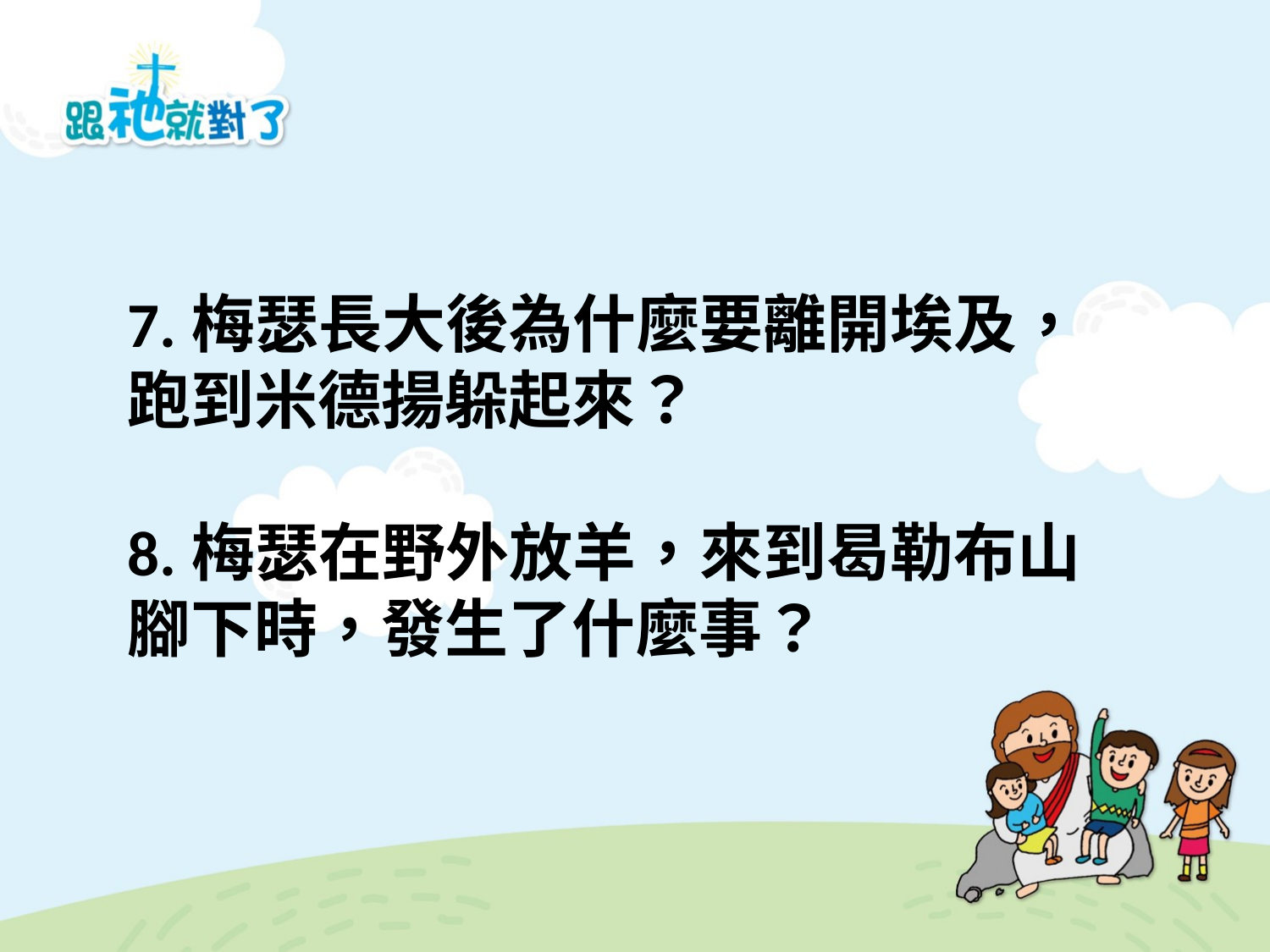

7.梅瑟長大後為什麼要離開埃及，跑到米德揚躲起來？

8.梅瑟在野外放羊，來到曷勒布山腳下時，發生了什麼事？